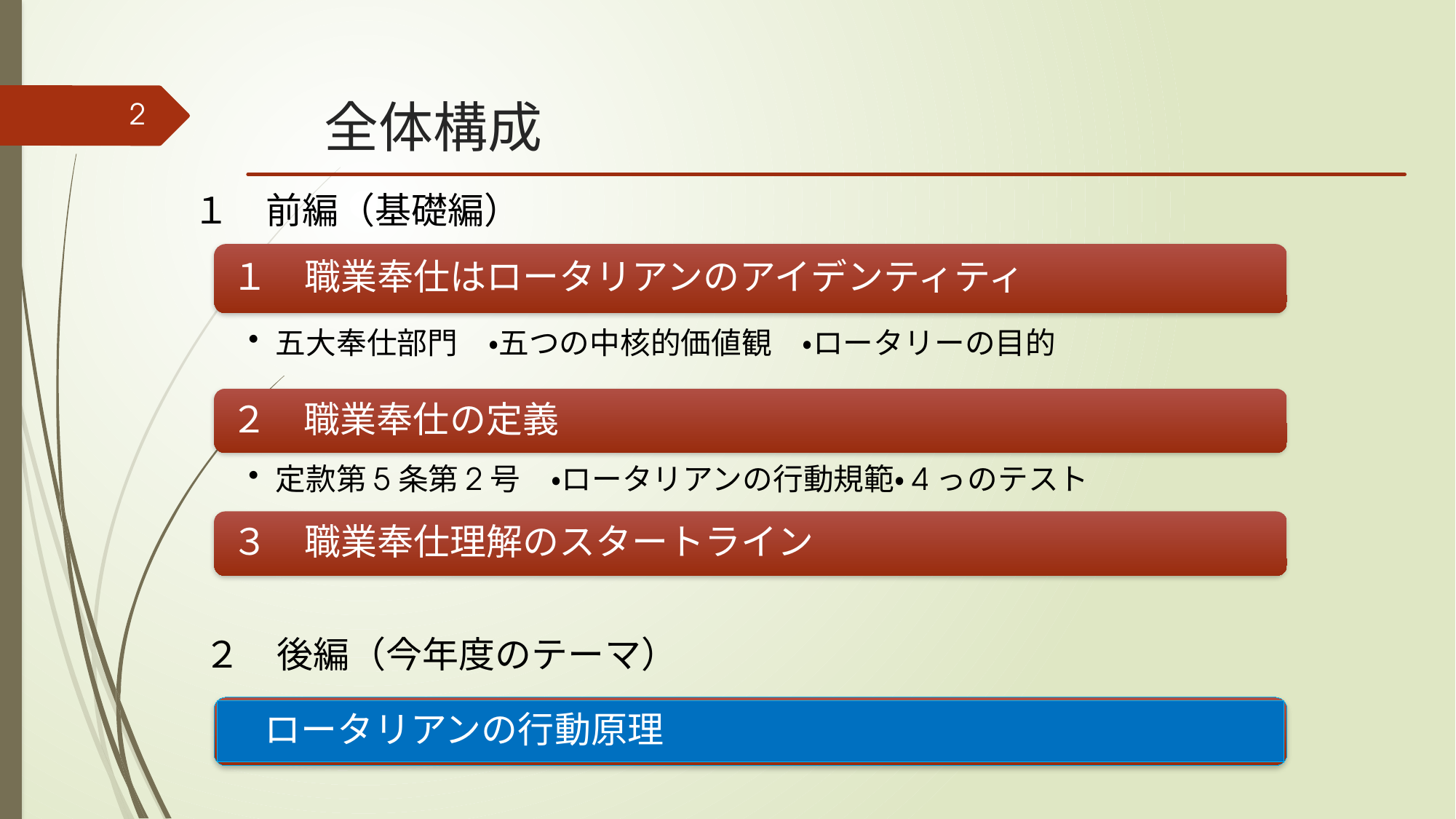

# 全体構成
2
１　前編（基礎編）
１　職業奉仕はロータリアンのアイデンティティ
五大奉仕部門　・五つの中核的価値観　・ロータリーの目的
２　職業奉仕の定義
定款第5条第2号　・ロータリアンの行動規範・4っのテスト
３　職業奉仕理解のスタートライン
２　後編（今年度のテーマ）

　ロータリアンの行動原理